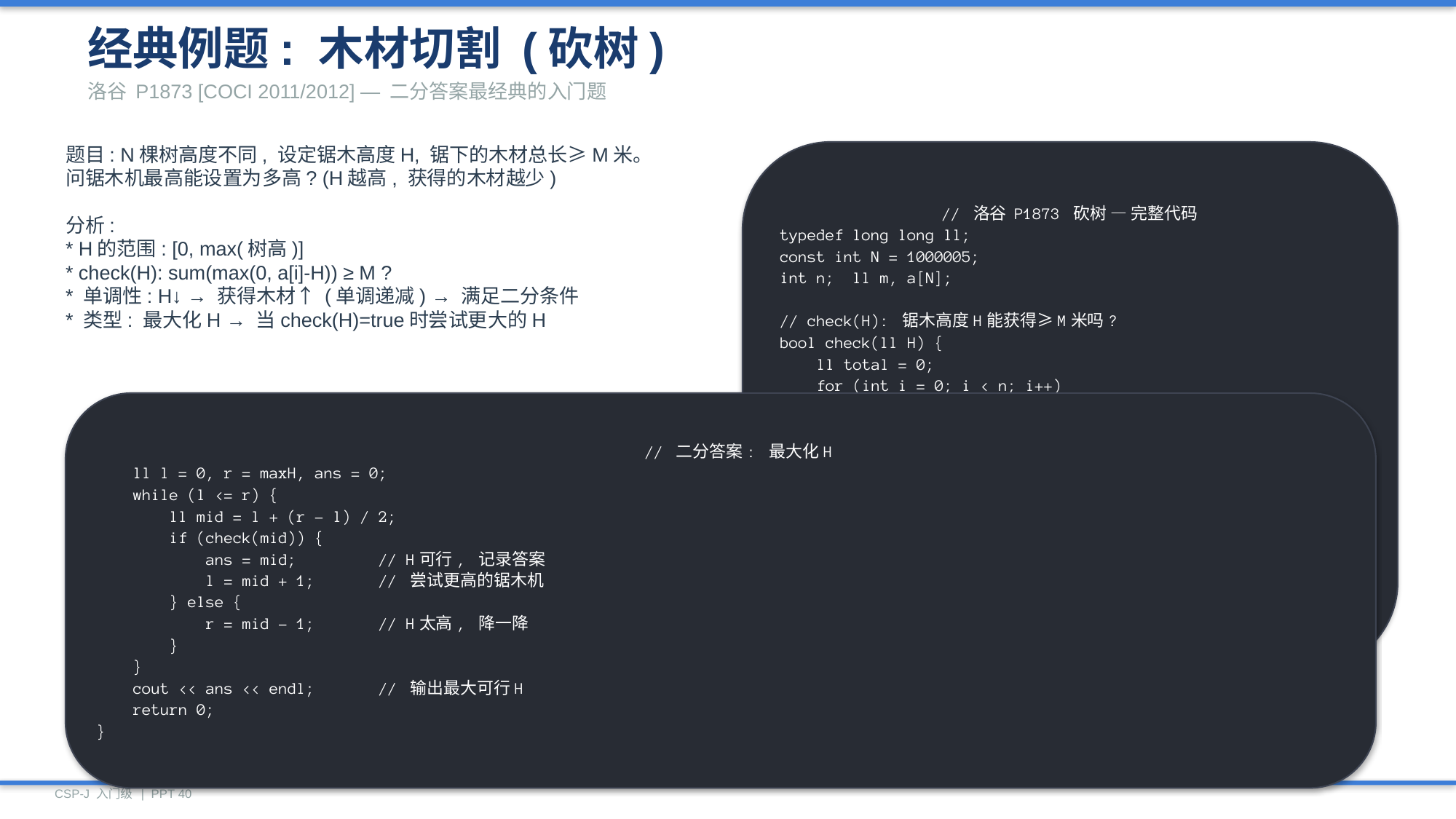

经典例题: 木材切割 (砍树)
洛谷 P1873 [COCI 2011/2012] — 二分答案最经典的入门题
题目: N棵树高度不同, 设定锯木高度H, 锯下的木材总长≥M米。
问锯木机最高能设置为多高? (H越高, 获得的木材越少)
分析:
* H的范围: [0, max(树高)]
* check(H): sum(max(0, a[i]-H)) ≥ M ?
* 单调性: H↓ → 获得木材↑ (单调递减) → 满足二分条件
* 类型: 最大化H → 当check(H)=true时尝试更大的H
// 洛谷 P1873 砍树 — 完整代码
typedef long long ll;
const int N = 1000005;
int n;  ll m, a[N];

// check(H): 锯木高度H能获得≥M米吗?
bool check(ll H) {
    ll total = 0;
    for (int i = 0; i < n; i++)
        if (a[i] > H) total += a[i] - H;
    return total >= m;
}

int main() {
    cin >> n >> m;
    ll maxH = 0;
    for (int i=0;i<n;i++) {
        cin>>a[i];  maxH=max(maxH,a[i]);
    }
    // 二分答案: 最大化H
    ll l = 0, r = maxH, ans = 0;
    while (l <= r) {
        ll mid = l + (r - l) / 2;
        if (check(mid)) {
            ans = mid;         // H可行, 记录答案
            l = mid + 1;       // 尝试更高的锯木机
        } else {
            r = mid - 1;       // H太高, 降一降
        }
    }
    cout << ans << endl;       // 输出最大可行H
    return 0;
}

CSP-J 入门级  |  PPT 40